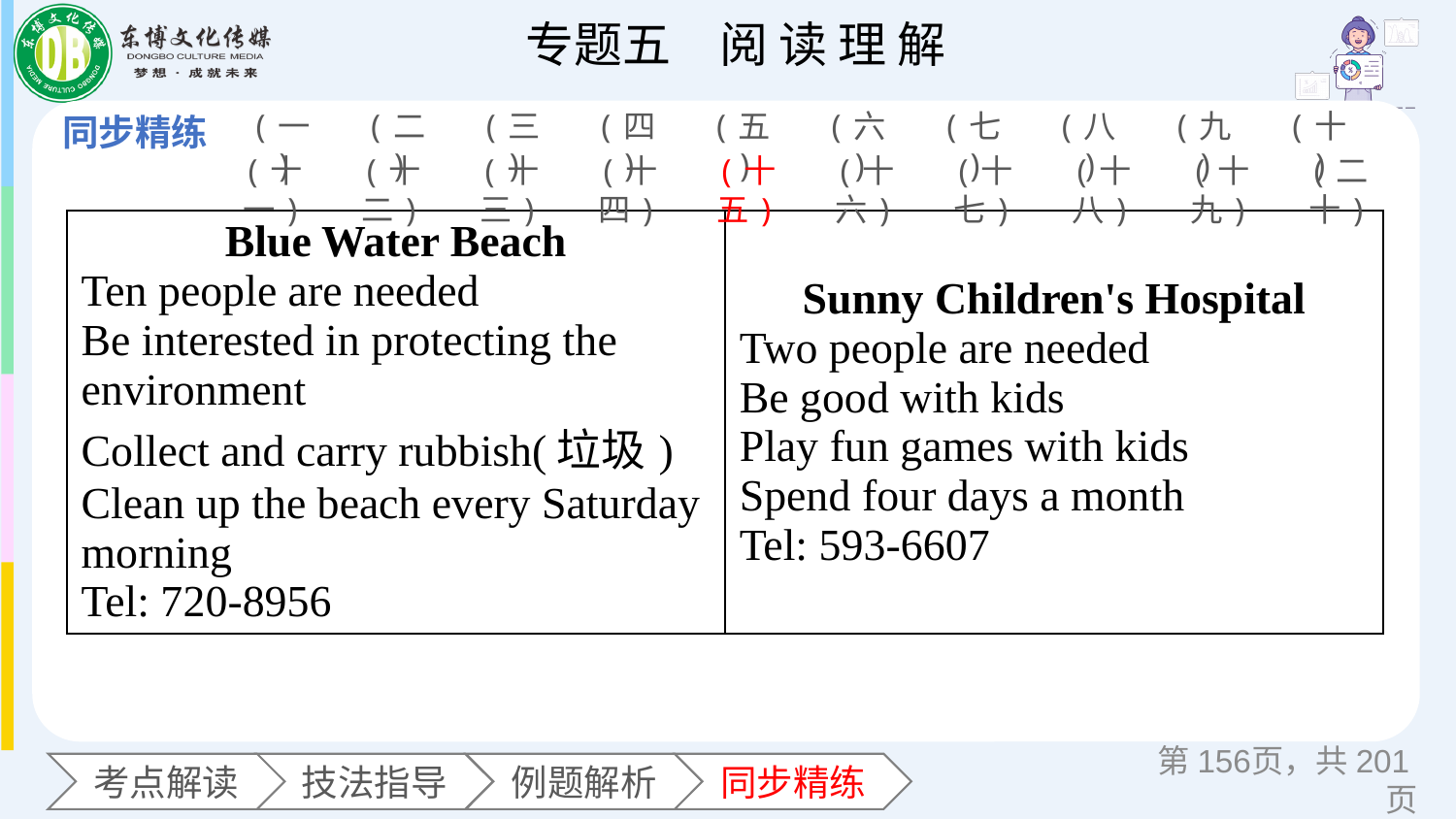

(一)
(二)
(三)
(四)
(五)
(六)
(七)
(八)
(九)
(十)
(十一)
(十二)
(十三)
(十四)
(十五)
(十六)
(十七)
(十八)
(十九)
(二十)
| Blue Water Beach Ten people are needed Be interested in protecting the environment Collect and carry rubbish(垃圾) Clean up the beach every Saturday morning Tel: 720-8956 | Sunny Children's Hospital Two people are needed Be good with kids Play fun games with kids Spend four days a month Tel: 593-6607 |
| --- | --- |
第156页，共201页